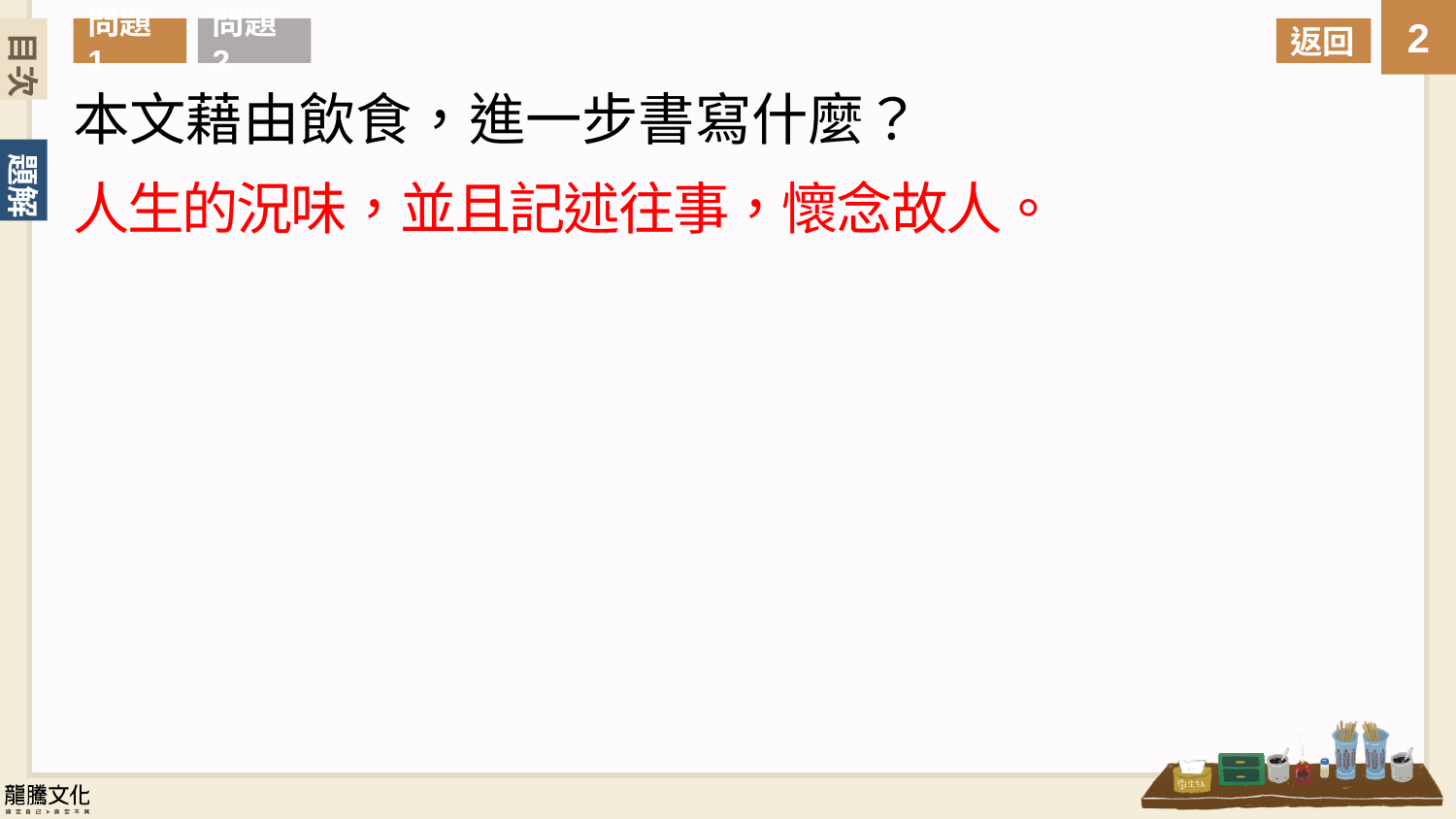

問題2
目次
問題1
返回
本文藉由飲食，進一步書寫什麼？
人生的況味，並且記述往事，懷念故人。